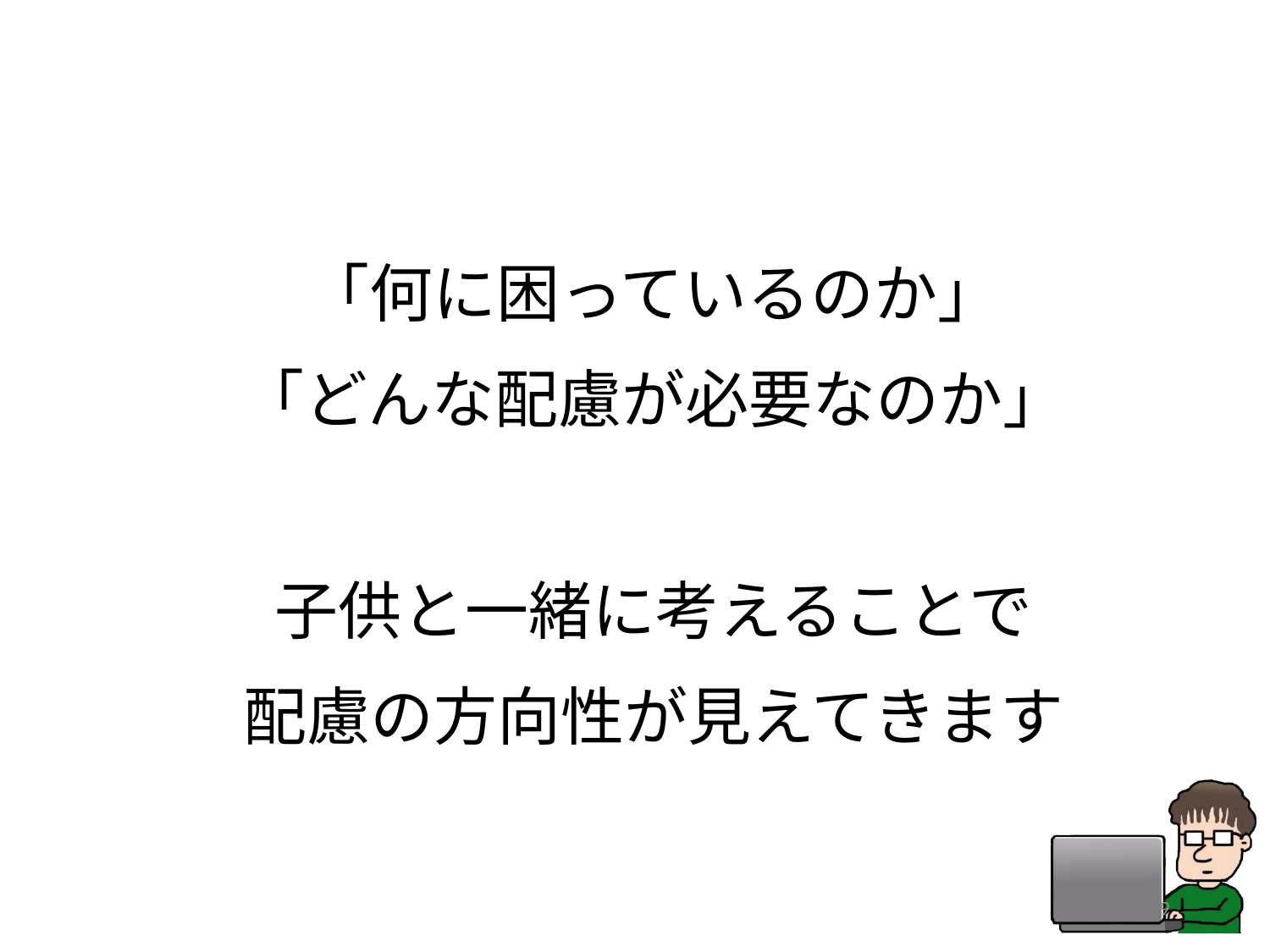

「何に困っているのか」
「どんな配慮が必要なのか」

子供と一緒に考えることで
配慮の方向性が見えてきます
9